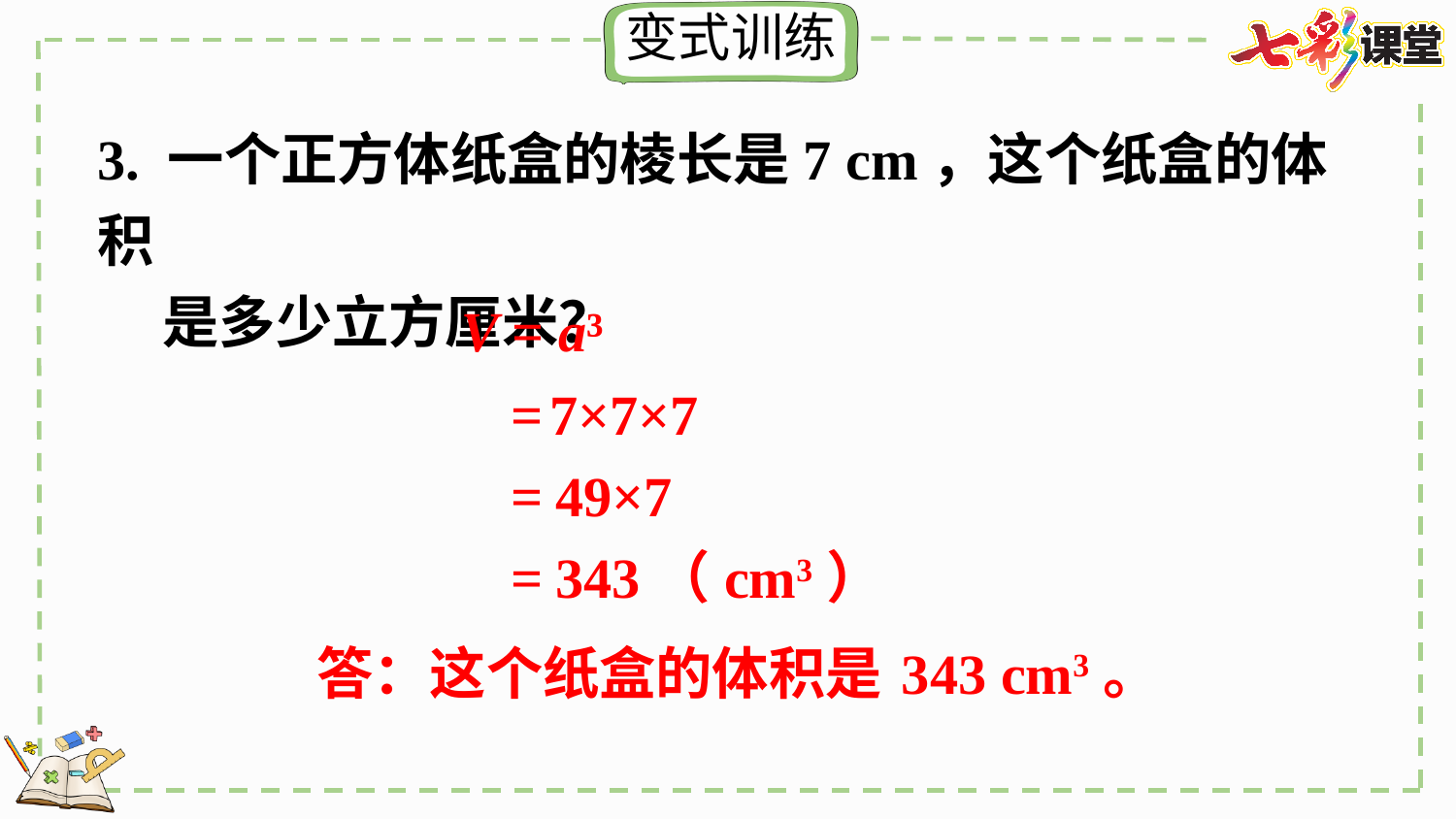

3. 一个正方体纸盒的棱长是7 cm，这个纸盒的体积
    是多少立方厘米？
V = a³
=7×7×7
=49×7
=343（cm3）
答：这个纸盒的体积是343 cm3。